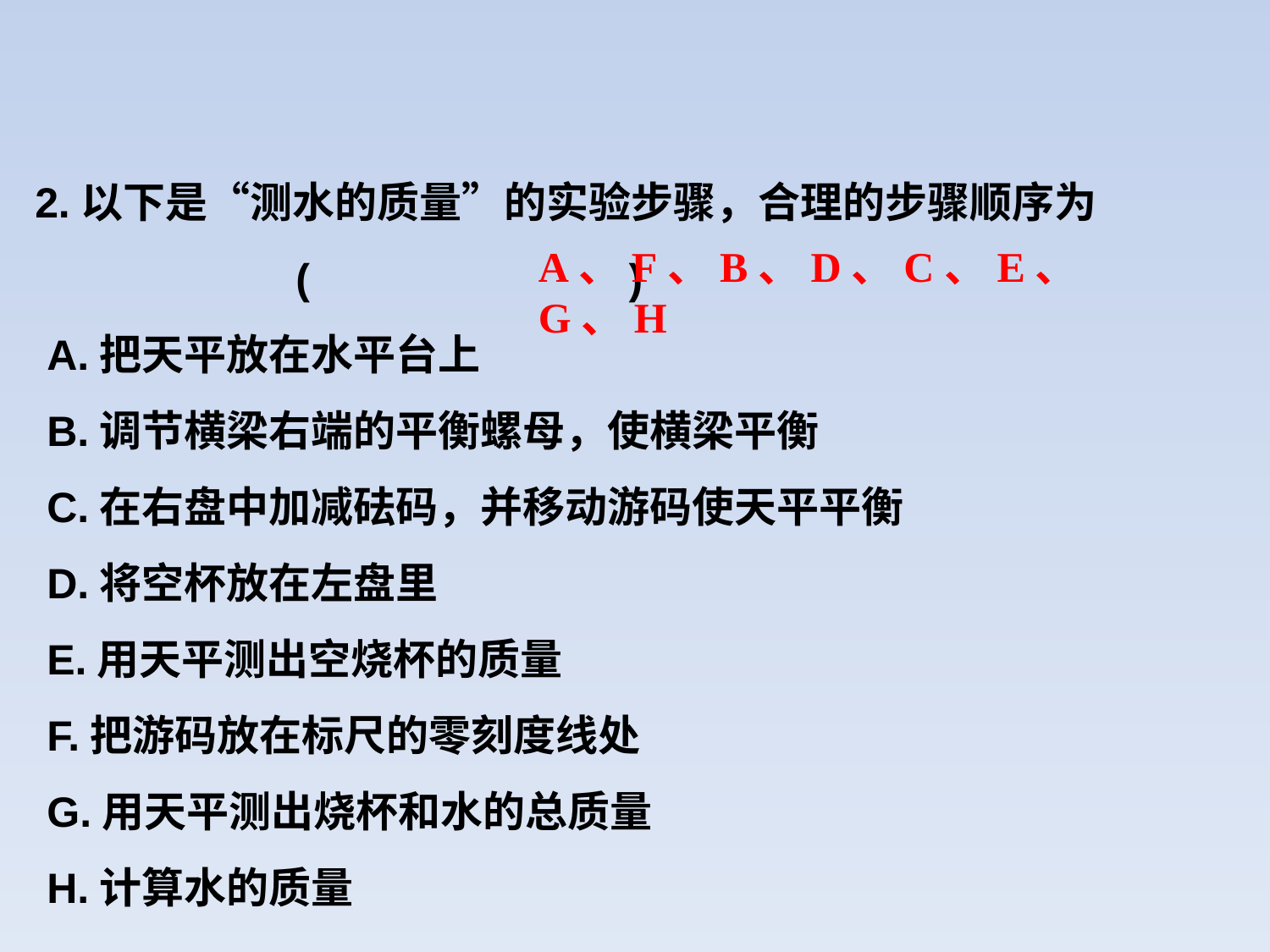

2.以下是“测水的质量”的实验步骤，合理的步骤顺序为
                      (                           )
 A.把天平放在水平台上
 B.调节横梁右端的平衡螺母，使横梁平衡
 C.在右盘中加减砝码，并移动游码使天平平衡
 D.将空杯放在左盘里
 E.用天平测出空烧杯的质量
 F.把游码放在标尺的零刻度线处
 G.用天平测出烧杯和水的总质量
 H.计算水的质量
A、F、B、D、C、E、G、H